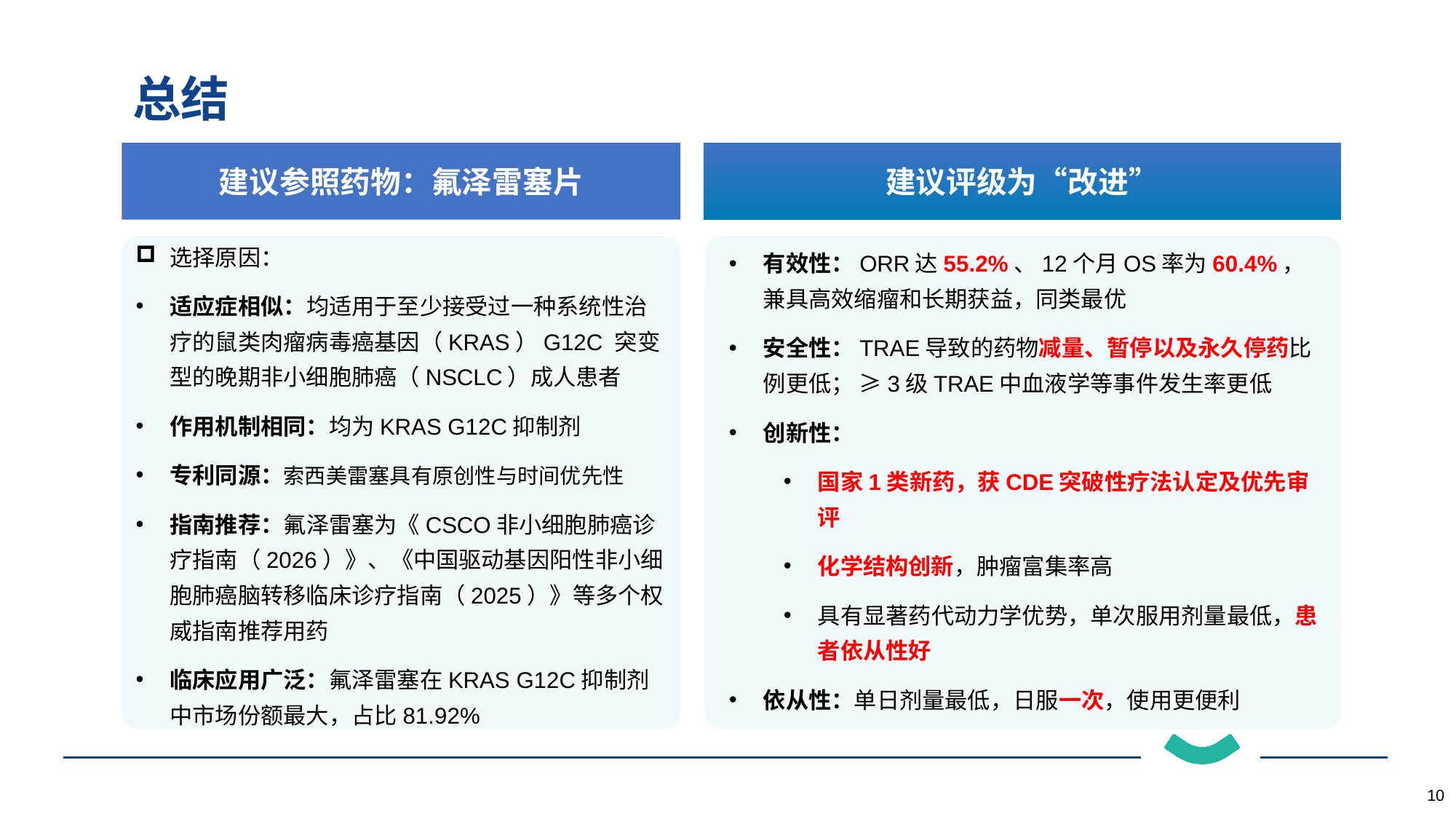

# 总结
建议参照药物：氟泽雷塞片
建议评级为“改进”
选择原因：
适应症相似：均适用于至少接受过一种系统性治疗的鼠类肉瘤病毒癌基因（KRAS）G12C 突变型的晚期非小细胞肺癌（NSCLC）成人患者
作用机制相同：均为KRAS G12C抑制剂
专利同源：索西美雷塞具有原创性与时间优先性
指南推荐：氟泽雷塞为《CSCO非小细胞肺癌诊疗指南（2026）》、《中国驱动基因阳性非小细胞肺癌脑转移临床诊疗指南（2025）》等多个权威指南推荐用药
临床应用广泛：氟泽雷塞在KRAS G12C抑制剂中市场份额最大，占比81.92%

有效性：ORR达55.2%、12个月OS率为60.4%，兼具高效缩瘤和长期获益，同类最优
安全性：TRAE导致的药物减量、暂停以及永久停药比例更低； ≥3级TRAE中血液学等事件发生率更低
创新性：
国家1类新药，获CDE突破性疗法认定及优先审评
化学结构创新，肿瘤富集率高
具有显著药代动力学优势，单次服用剂量最低，患者依从性好
依从性：单日剂量最低，日服一次，使用更便利

10